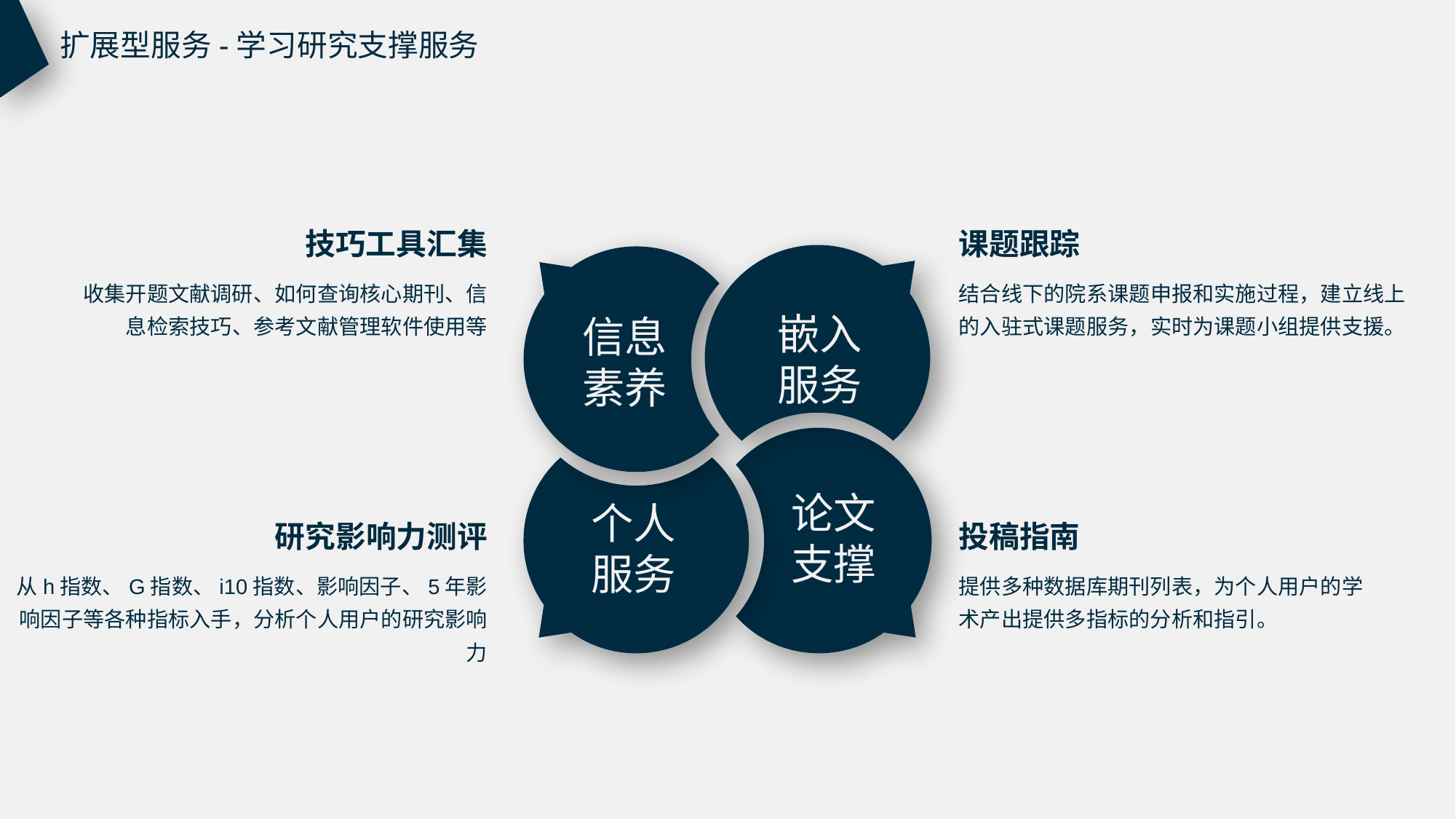

扩展型服务-学习研究支撑服务
技巧工具汇集
课题跟踪

收集开题文献调研、如何查询核心期刊、信息检索技巧、参考文献管理软件使用等
结合线下的院系课题申报和实施过程，建立线上的入驻式课题服务，实时为课题小组提供支援。
嵌入服务
信息
素养

论文支撑
个人
服务
研究影响力测评
投稿指南
从h指数、G指数、i10指数、影响因子、5年影响因子等各种指标入手，分析个人用户的研究影响力
提供多种数据库期刊列表，为个人用户的学术产出提供多指标的分析和指引。